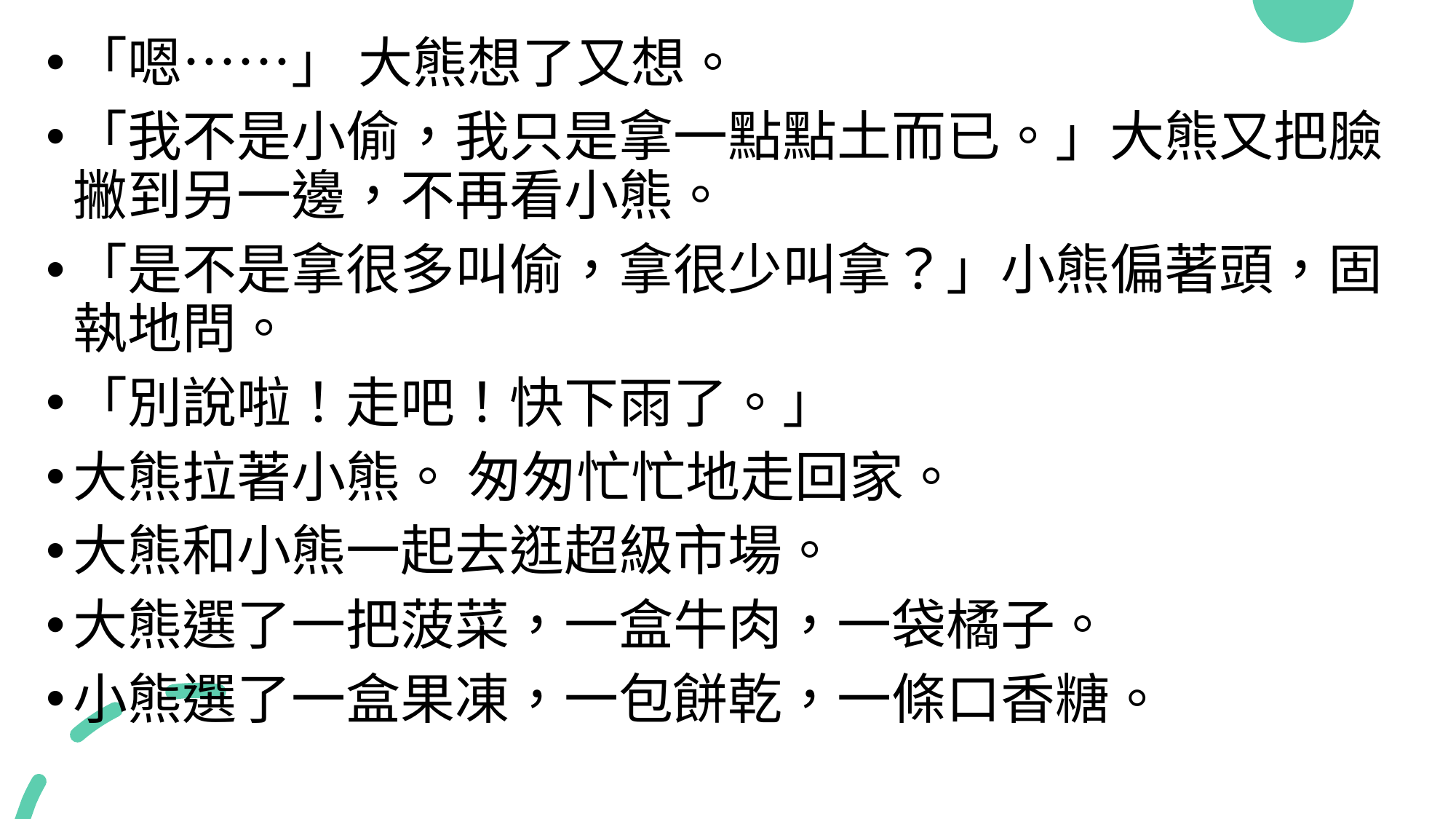

「嗯……」 大熊想了又想。
「我不是小偷，我只是拿一點點土而已。」大熊又把臉撇到另一邊，不再看小熊。
「是不是拿很多叫偷，拿很少叫拿？」小熊偏著頭，固執地問。
「別說啦！走吧！快下雨了。」
大熊拉著小熊。 匆匆忙忙地走回家。
大熊和小熊一起去逛超級市場。
大熊選了一把菠菜，一盒牛肉，一袋橘子。
小熊選了一盒果凍，一包餅乾，一條口香糖。